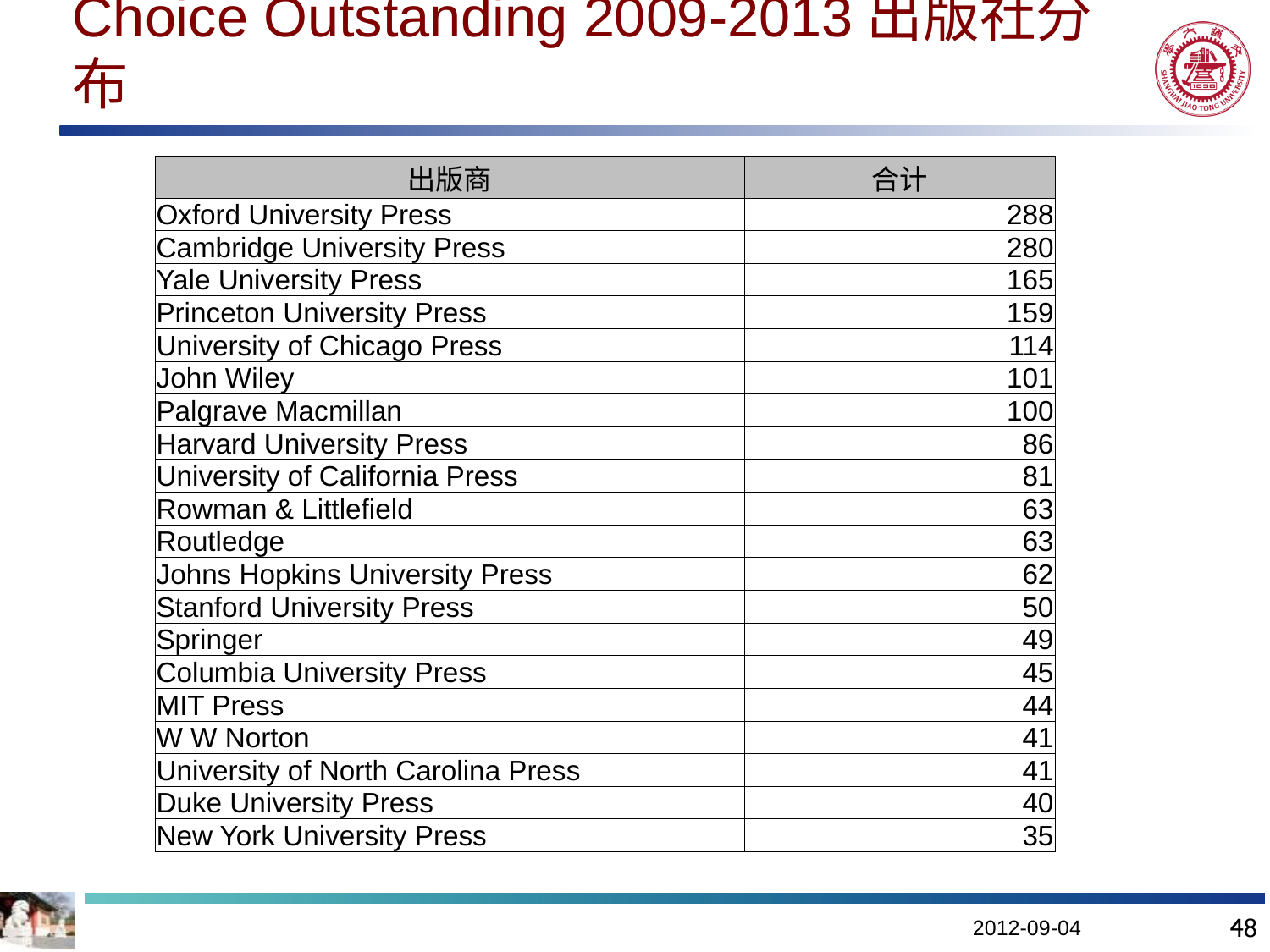

# Choice Outstanding 2009-2013出版社分布
| 出版商 | 合计 |
| --- | --- |
| Oxford University Press | 288 |
| Cambridge University Press | 280 |
| Yale University Press | 165 |
| Princeton University Press | 159 |
| University of Chicago Press | 114 |
| John Wiley | 101 |
| Palgrave Macmillan | 100 |
| Harvard University Press | 86 |
| University of California Press | 81 |
| Rowman & Littlefield | 63 |
| Routledge | 63 |
| Johns Hopkins University Press | 62 |
| Stanford University Press | 50 |
| Springer | 49 |
| Columbia University Press | 45 |
| MIT Press | 44 |
| W W Norton | 41 |
| University of North Carolina Press | 41 |
| Duke University Press | 40 |
| New York University Press | 35 |
48
2012-09-04